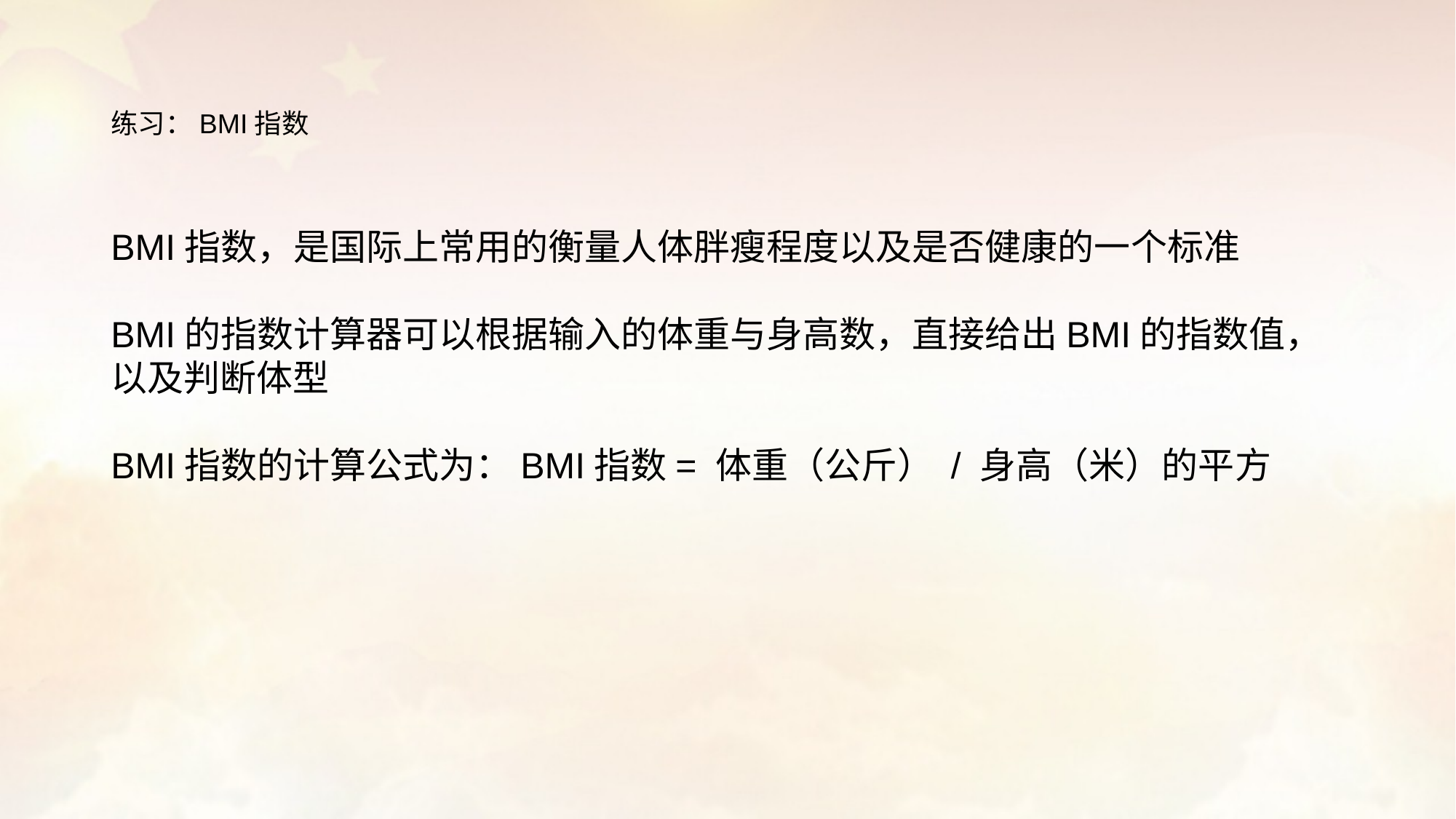

练习：BMI指数
BMI指数，是国际上常用的衡量人体胖瘦程度以及是否健康的一个标准

BMI的指数计算器可以根据输入的体重与身高数，直接给出BMI的指数值，以及判断体型

BMI指数的计算公式为：BMI指数= 体重（公斤） / 身高（米）的平方